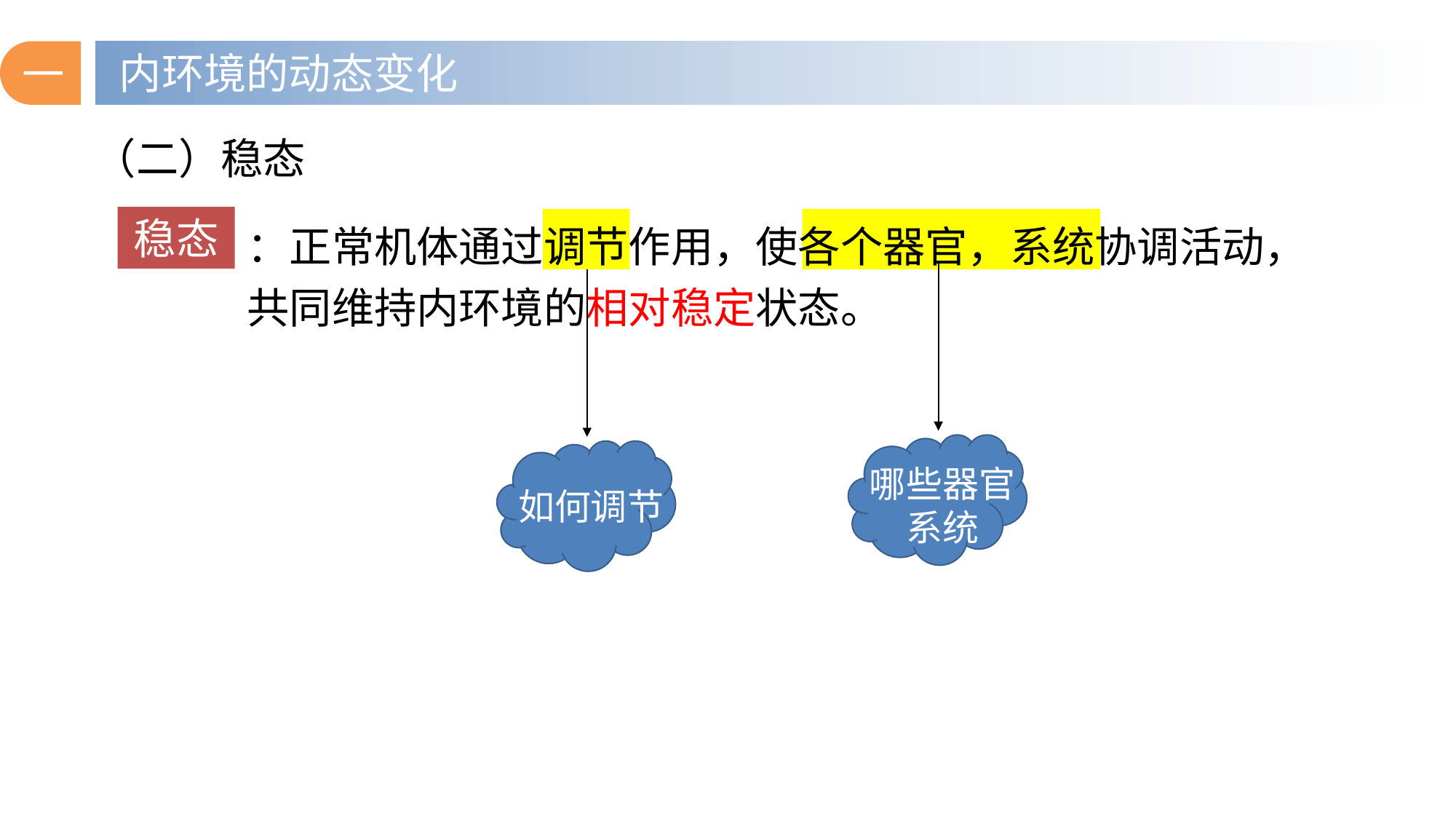

一
内环境的动态变化
（二）稳态
：正常机体通过调节作用，使各个器官，系统协调活动，共同维持内环境的相对稳定状态。
稳态

哪些器官
系统

如何调节